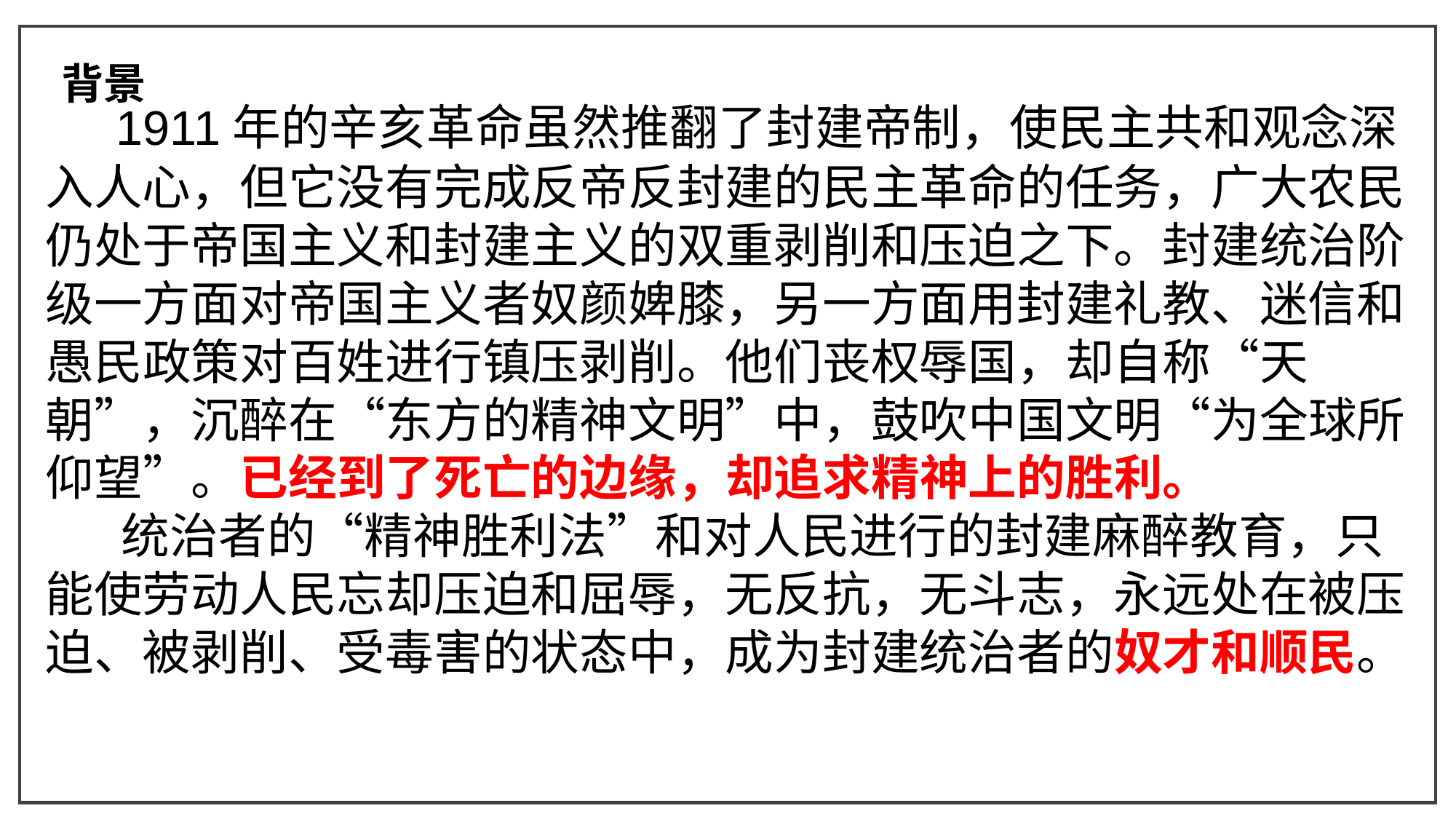

背景
  1911年的辛亥革命虽然推翻了封建帝制，使民主共和观念深入人心，但它没有完成反帝反封建的民主革命的任务，广大农民仍处于帝国主义和封建主义的双重剥削和压迫之下。封建统治阶级一方面对帝国主义者奴颜婢膝，另一方面用封建礼教、迷信和愚民政策对百姓进行镇压剥削。他们丧权辱国，却自称“天朝”，沉醉在“东方的精神文明”中，鼓吹中国文明“为全球所仰望”。已经到了死亡的边缘，却追求精神上的胜利。
  统治者的“精神胜利法”和对人民进行的封建麻醉教育，只能使劳动人民忘却压迫和屈辱，无反抗，无斗志，永远处在被压迫、被剥削、受毒害的状态中，成为封建统治者的奴才和顺民。